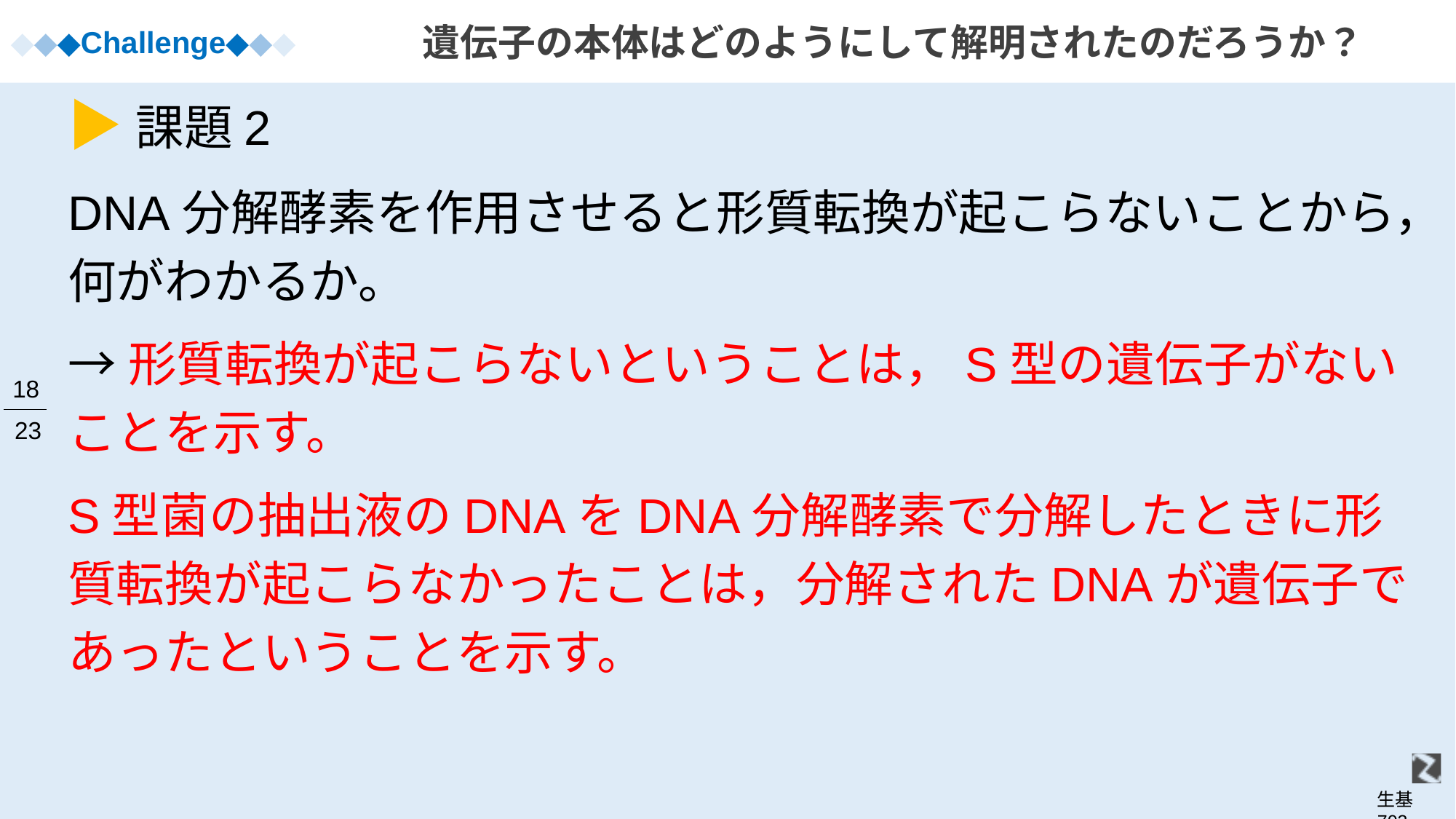

# 遺伝子の本体はどのようにして解明されたのだろうか？
▶課題2
DNA分解酵素を作用させると形質転換が起こらないことから，何がわかるか。
→形質転換が起こらないということは，S型の遺伝子がないことを示す。
S型菌の抽出液のDNAをDNA分解酵素で分解したときに形質転換が起こらなかったことは，分解されたDNAが遺伝子であったということを示す。